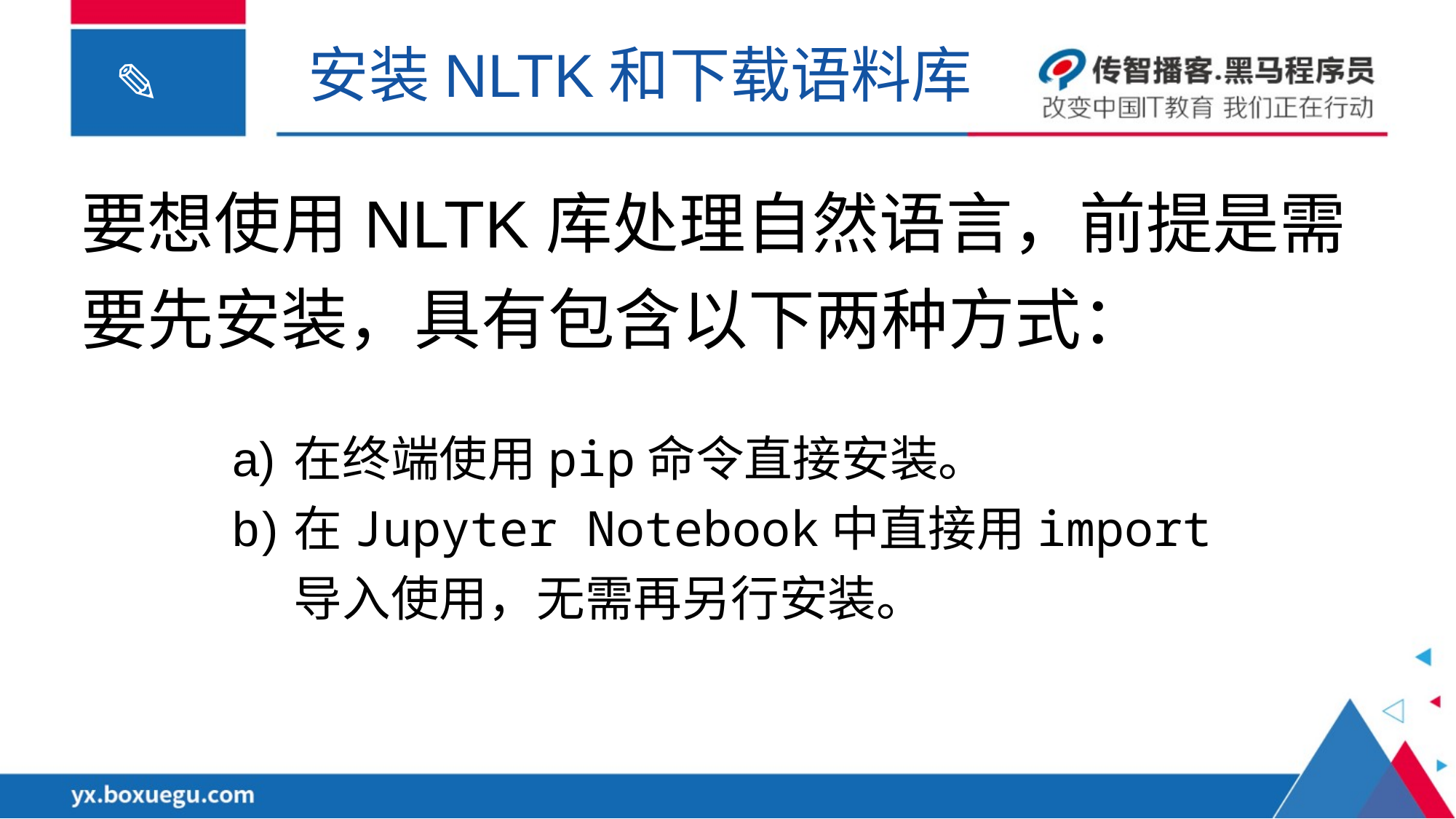

安装NLTK和下载语料库
要想使用NLTK库处理自然语言，前提是需要先安装，具有包含以下两种方式：
在终端使用pip命令直接安装。
在Jupyter Notebook中直接用import导入使用，无需再另行安装。